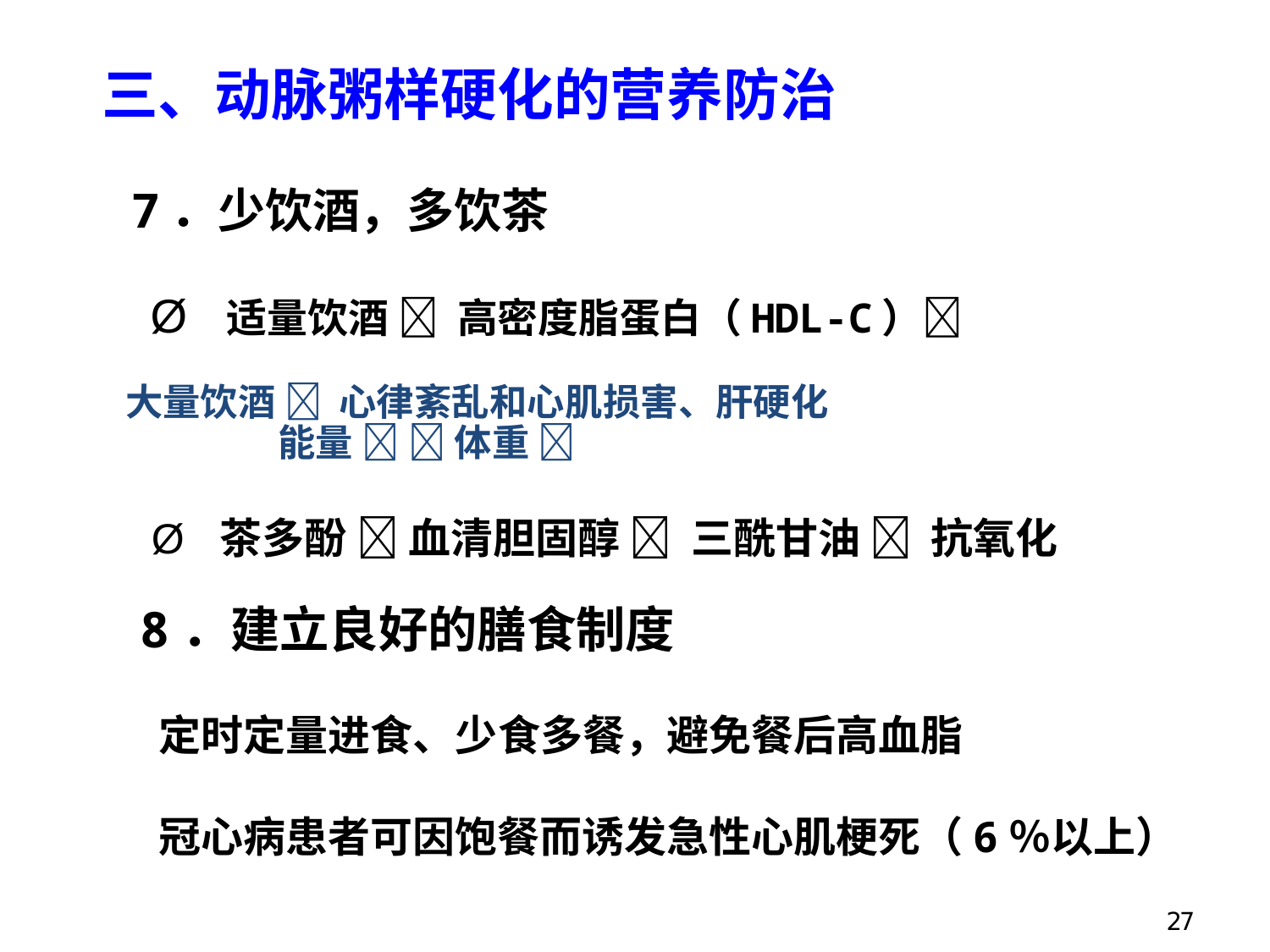

三、动脉粥样硬化的营养防治
7．少饮酒，多饮茶
 Ø 适量饮酒 →  高密度脂蛋白（HDL-C）↑
   大量饮酒 →  心律紊乱和心肌损害、肝硬化
                 能量 ↑ → 体重 ↑
Ø 茶多酚 → 血清胆固醇 ↓  三酰甘油 ↓  抗氧化
8．建立良好的膳食制度
  定时定量进食、少食多餐，避免餐后高血脂
  冠心病患者可因饱餐而诱发急性心肌梗死（6％以上）
27